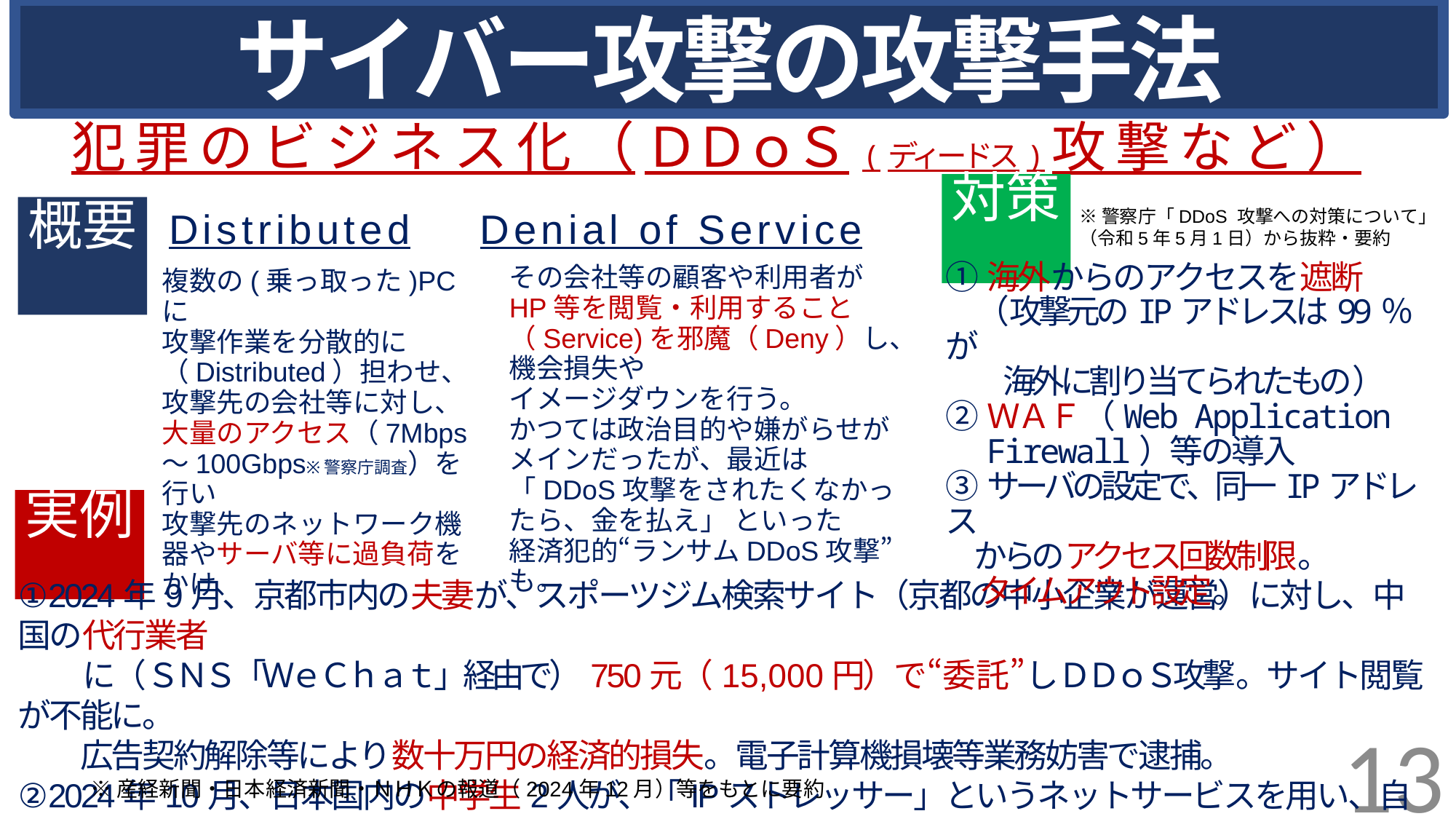

サイバー攻撃の攻撃手法
犯罪のビジネス化（ＤＤｏＳ(ディードス)攻撃など）
概要
 Distributed　Denial of Service
対策
※警察庁「DDoS 攻撃への対策について」
（令和5年5月1日）から抜粋・要約
①海外からのアクセスを遮断
　（攻撃元のIPアドレスは99％が
　　海外に割り当てられたもの）
②ＷＡＦ（Web Application
　Firewall）等の導入
③サーバの設定で、同一IPアドレス
　からのアクセス回数制限。
　タイムアウト設定。
その会社等の顧客や利用者がHP等を閲覧・利用すること（Service)を邪魔（Deny）し、機会損失や
イメージダウンを行う。
かつては政治目的や嫌がらせがメインだったが、最近は「DDoS攻撃をされたくなかったら、金を払え」 といった
経済犯的“ランサムDDoS攻撃”も。
複数の(乗っ取った)PCに
攻撃作業を分散的に（Distributed）担わせ、
攻撃先の会社等に対し、
大量のアクセス（7Mbps～100Gbps※警察庁調査）を行い
攻撃先のネットワーク機器やサーバ等に過負荷をかけ、

実例
①2024年9月、京都市内の夫妻が、スポーツジム検索サイト（京都の中小企業が運営）に対し、中国の代行業者
　　に（ＳＮＳ「ＷｅＣｈａｔ」経由で）750元（15,000円）で“委託”しＤＤｏＳ攻撃。サイト閲覧が不能に。
　　広告契約解除等により数十万円の経済的損失。電子計算機損壊等業務妨害で逮捕。
②2024年10月、日本国内の中学生2人が、「IPストレッサー」というネットサービスを用い、自分の学校に関係する
　　ウェブサイトにＤＤｏＳ攻撃。「ＹｏｕＴｕｂｅでＤＤｏＳ攻撃の動画を見て、かっこいいと思った」などと供述。
13
※産経新聞・日本経済新聞・ＮＨＫの報道（2024年12月）等をもとに要約